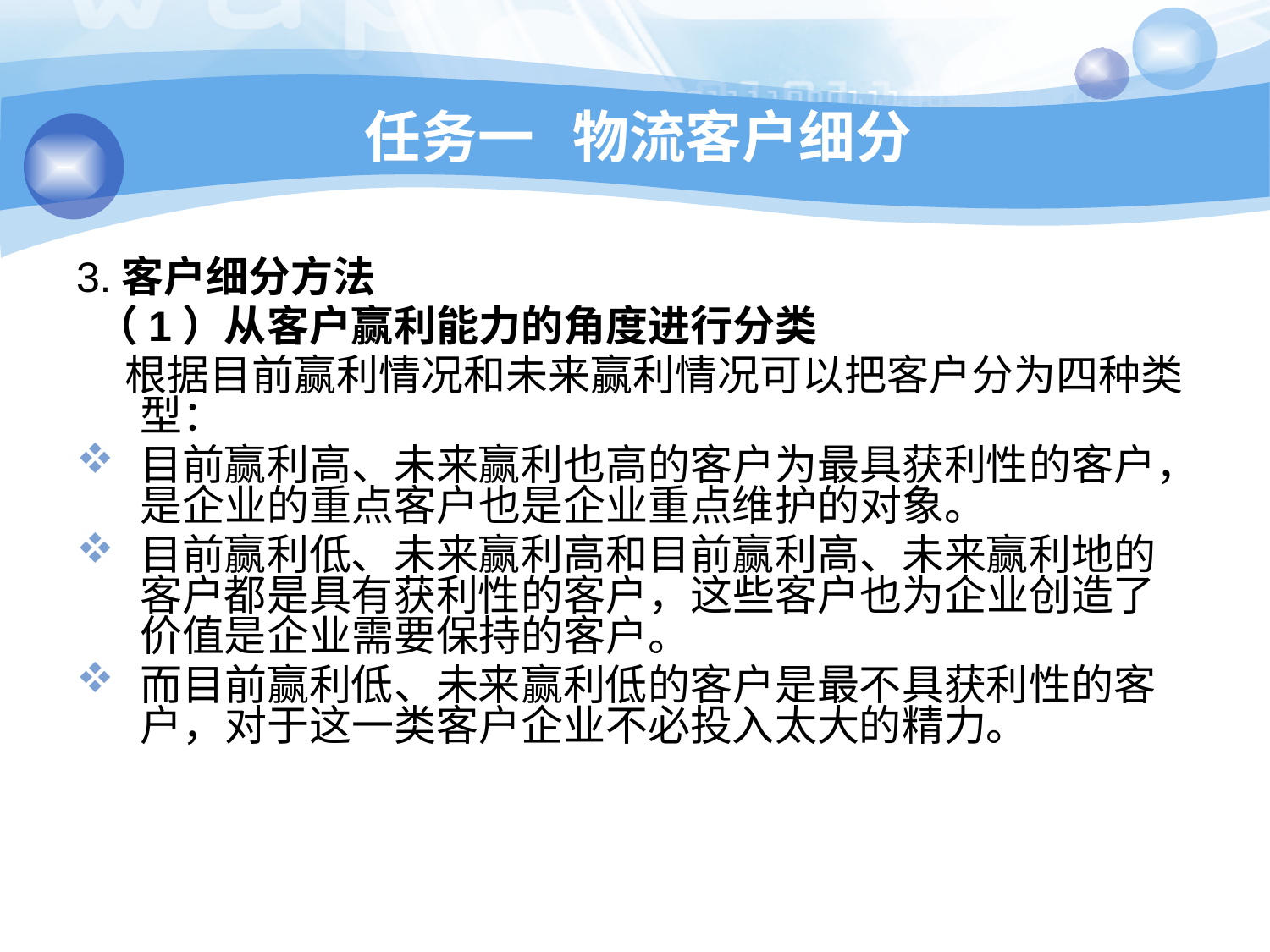

# 任务一   物流客户细分
3.客户细分方法
 （1）从客户赢利能力的角度进行分类
    根据目前赢利情况和未来赢利情况可以把客户分为四种类型：
目前赢利高、未来赢利也高的客户为最具获利性的客户，是企业的重点客户也是企业重点维护的对象。
目前赢利低、未来赢利高和目前赢利高、未来赢利地的客户都是具有获利性的客户，这些客户也为企业创造了价值是企业需要保持的客户。
而目前赢利低、未来赢利低的客户是最不具获利性的客户，对于这一类客户企业不必投入太大的精力。